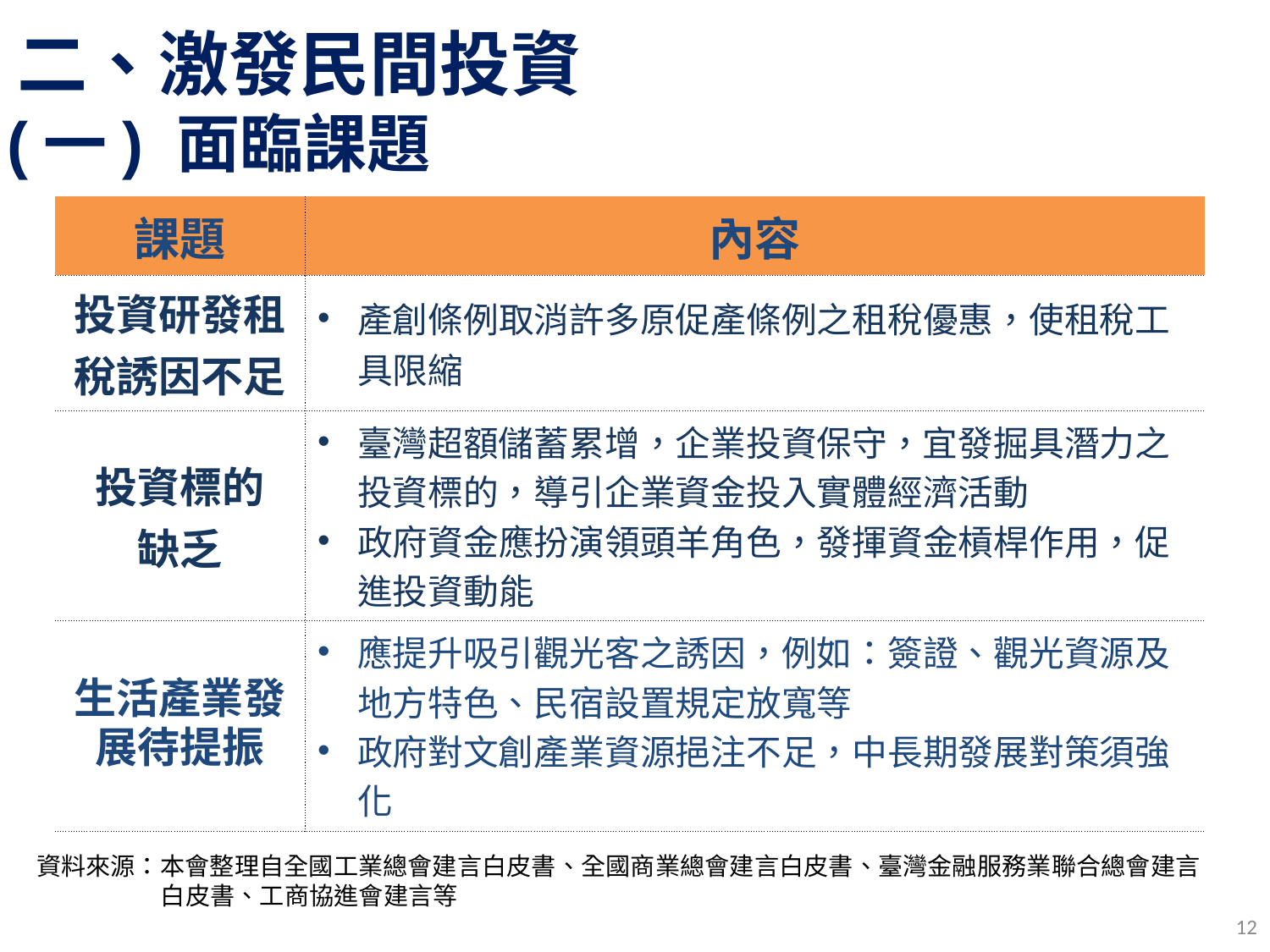

二、激發民間投資
(一) 面臨課題
| 課題 | 內容 |
| --- | --- |
| 投資研發租稅誘因不足 | 產創條例取消許多原促產條例之租稅優惠，使租稅工具限縮 |
| 投資標的 缺乏 | 臺灣超額儲蓄累增，企業投資保守，宜發掘具潛力之投資標的，導引企業資金投入實體經濟活動 政府資金應扮演領頭羊角色，發揮資金槓桿作用，促進投資動能 |
| 生活產業發展待提振 | 應提升吸引觀光客之誘因，例如：簽證、觀光資源及地方特色、民宿設置規定放寬等 政府對文創產業資源挹注不足，中長期發展對策須強化 |
資料來源：本會整理自全國工業總會建言白皮書、全國商業總會建言白皮書、臺灣金融服務業聯合總會建言白皮書、工商協進會建言等
12